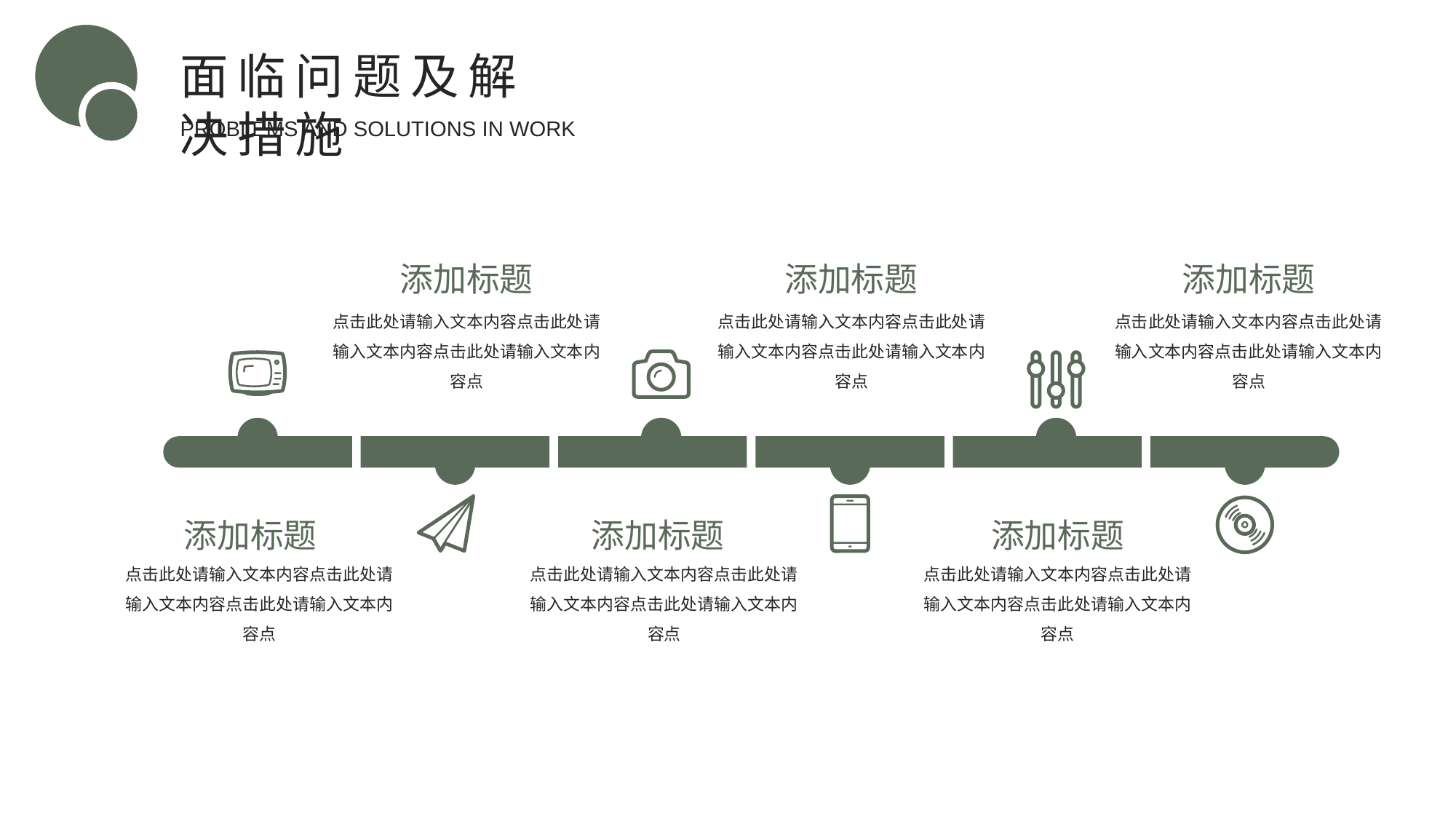

面临问题及解决措施

PROBLEMS AND SOLUTIONS IN WORK
添加标题
添加标题
添加标题
点击此处请输入文本内容点击此处请输入文本内容点击此处请输入文本内容点
点击此处请输入文本内容点击此处请输入文本内容点击此处请输入文本内容点
点击此处请输入文本内容点击此处请输入文本内容点击此处请输入文本内容点

添加标题
添加标题
添加标题
点击此处请输入文本内容点击此处请输入文本内容点击此处请输入文本内容点
点击此处请输入文本内容点击此处请输入文本内容点击此处请输入文本内容点
点击此处请输入文本内容点击此处请输入文本内容点击此处请输入文本内容点